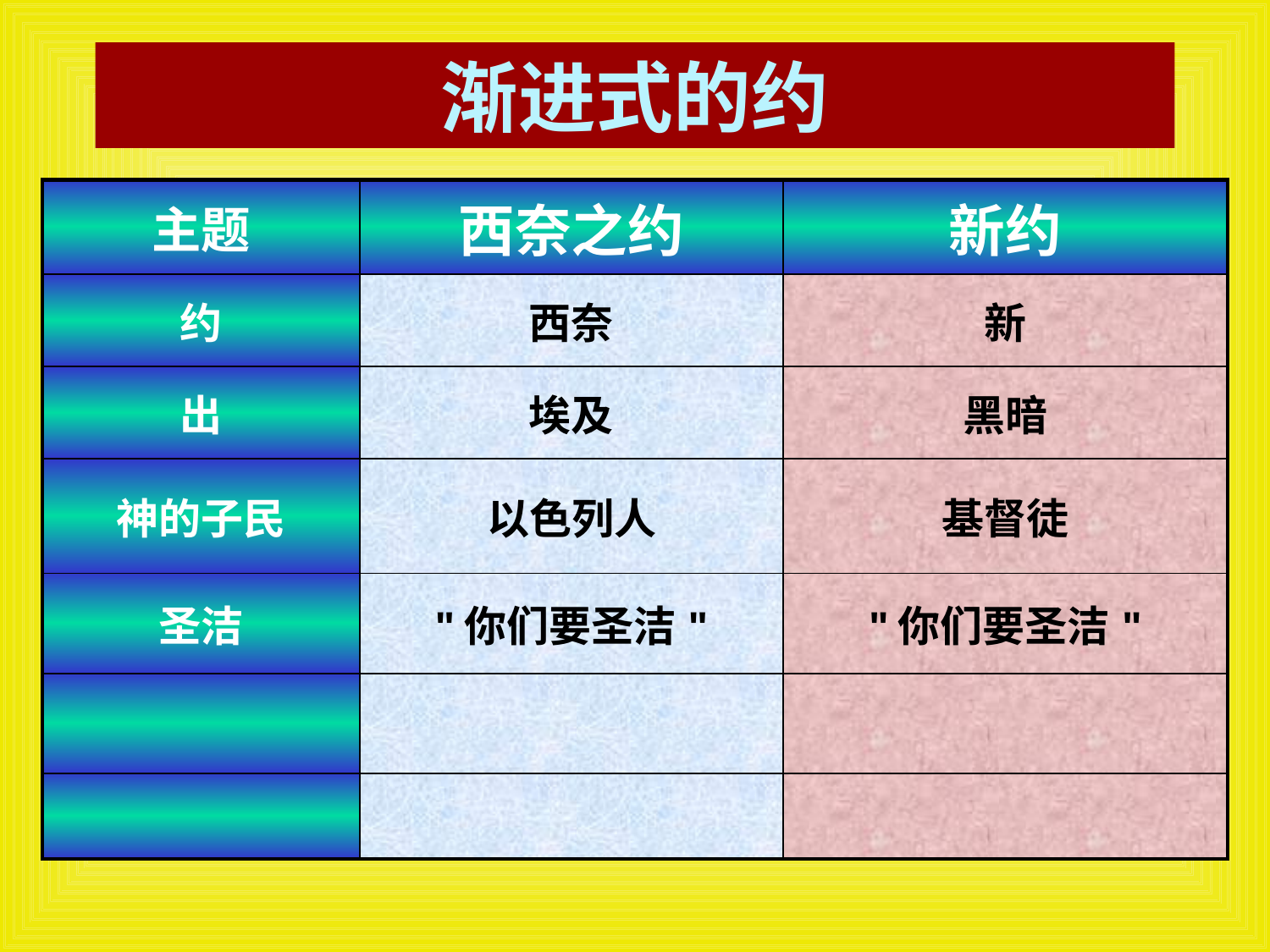

# 渐进式的约
| 主题 | 西奈之约 | 新约 |
| --- | --- | --- |
| 约 | 西奈 | 新 |
| 出 | 埃及 | 黑暗 |
| 神的子民 | 以色列人 | 基督徒 |
| 圣洁 | "你们要圣洁" | "你们要圣洁" |
|  |  |  |
|  |  |  |